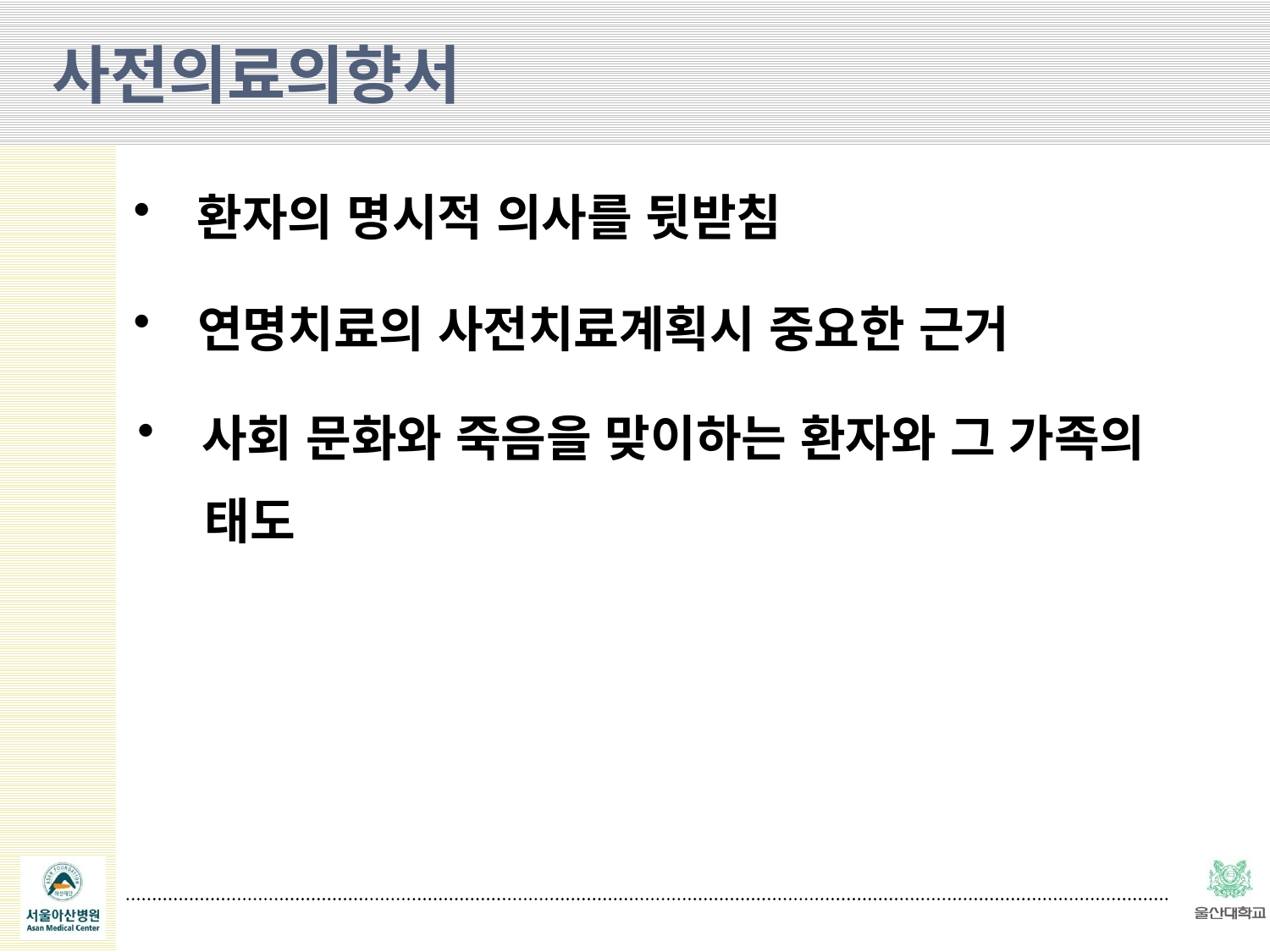

사전의료의향서
환자의 명시적 의사를 뒷받침
  연명치료의 사전치료계획시 중요한 근거
  사회 문화와 죽음을 맞이하는 환자와 그 가족의
    태도